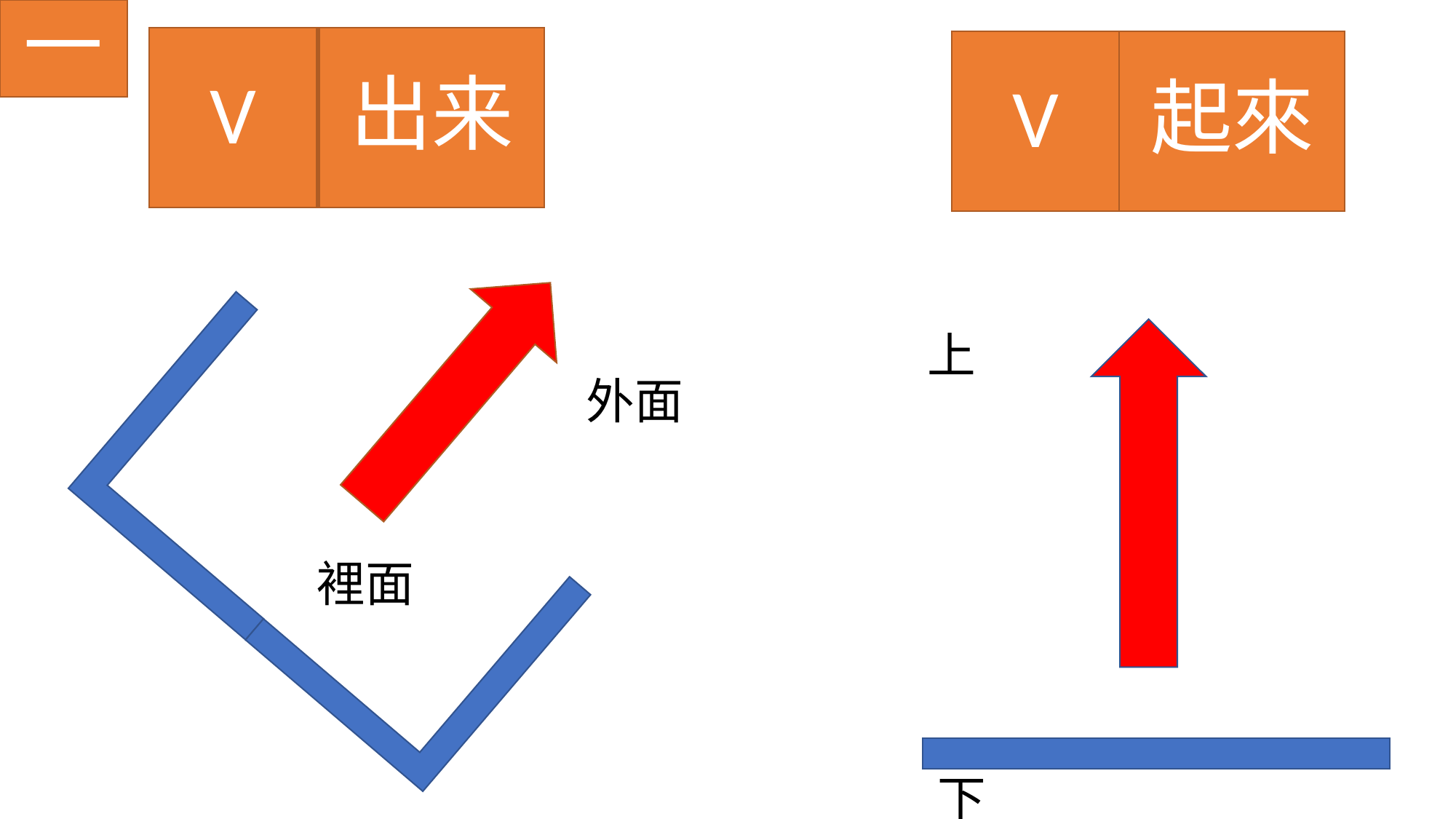

一
V
出来
V
起來

上

外面
裡面

下